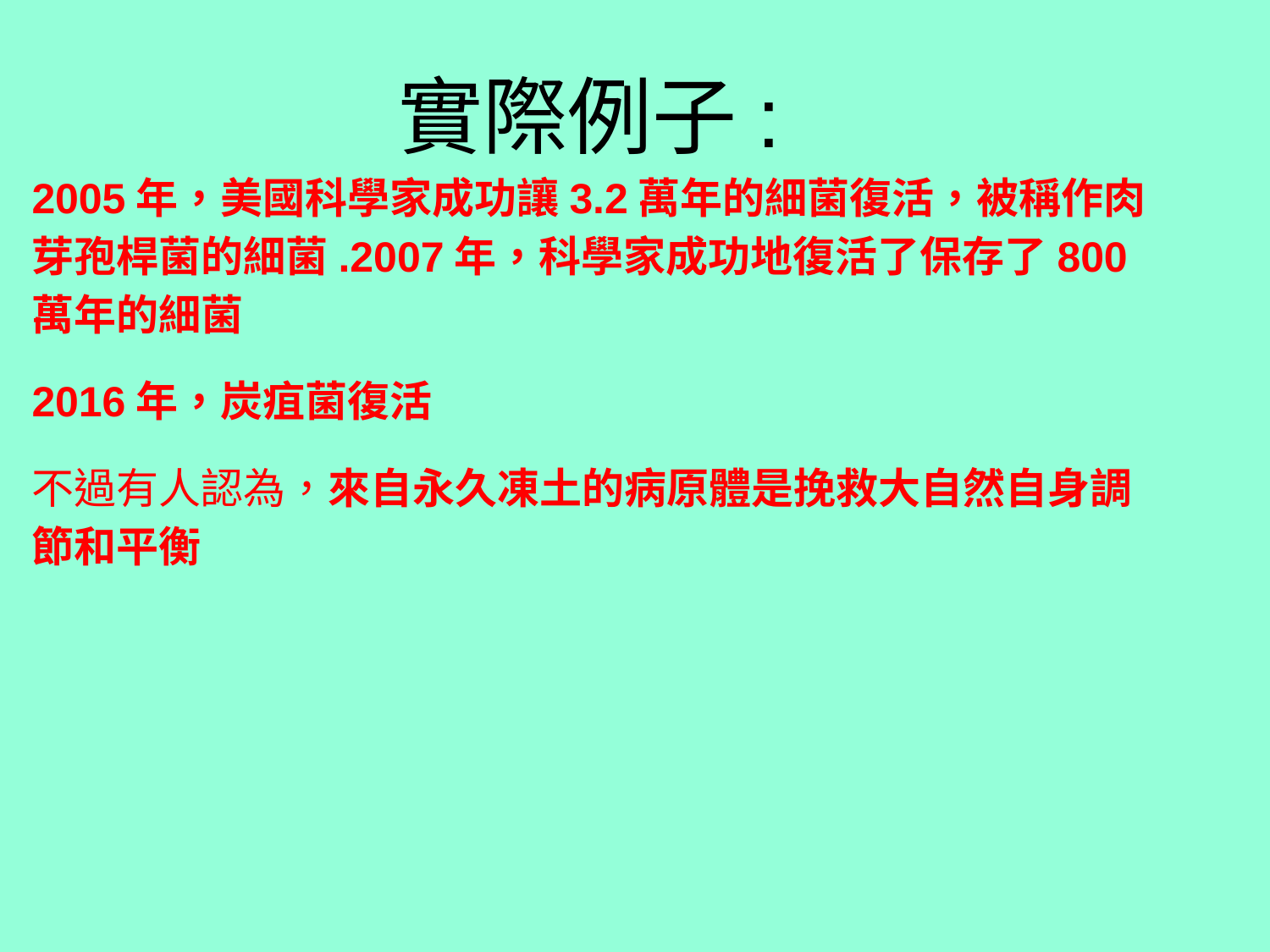

實際例子:
2005年，美國科學家成功讓3.2萬年的細菌復活，被稱作肉芽孢桿菌的細菌.2007年，科學家成功地復活了保存了800萬年的細菌
2016年，炭疽菌復活
不過有人認為，來自永久凍土的病原體是挽救大自然自身調節和平衡